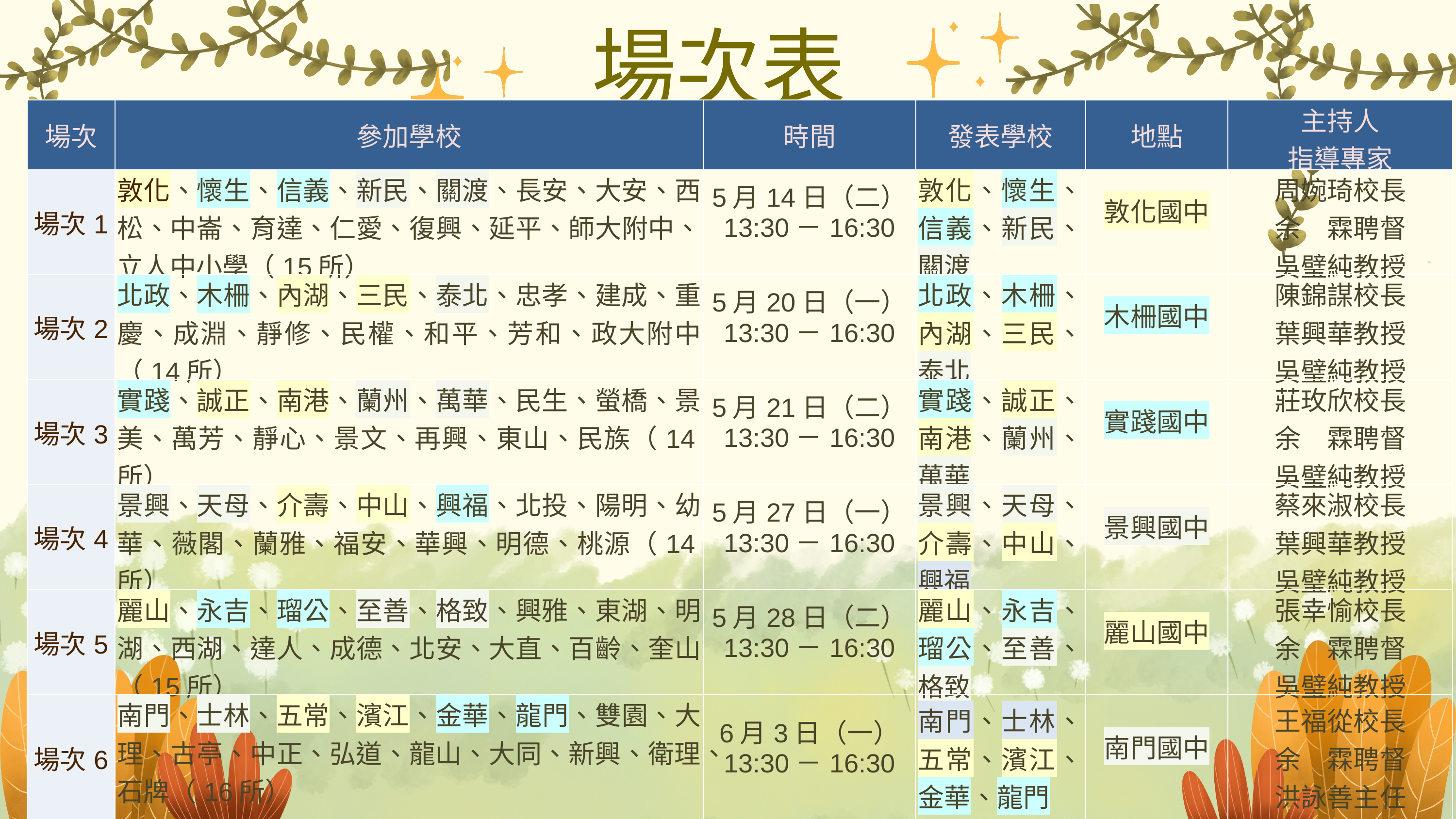

場次表

| 場次 | 參加學校 | 時間 | 發表學校 | 地點 | 主持人 指導專家 |
| --- | --- | --- | --- | --- | --- |
| 場次1 | 敦化、懷生、信義、新民、關渡、長安、大安、西松、中崙、育達、仁愛、復興、延平、師大附中、立人中小學（15所） | 5月14日（二） 13:30－16:30 | 敦化、懷生、信義、新民、關渡 | 敦化國中 | 周婉琦校長 余　霖聘督 吳璧純教授 |
| 場次2 | 北政、木柵、內湖、三民、泰北、忠孝、建成、重慶、成淵、靜修、民權、和平、芳和、政大附中（14所） | 5月20日（一） 13:30－16:30 | 北政、木柵、內湖、三民、泰北 | 木柵國中 | 陳錦謀校長 葉興華教授 吳璧純教授 |
| 場次3 | 實踐、誠正、南港、蘭州、萬華、民生、螢橋、景美、萬芳、靜心、景文、再興、東山、民族（14所） | 5月21日（二） 13:30－16:30 | 實踐、誠正、南港、蘭州、萬華 | 實踐國中 | 莊玫欣校長 余　霖聘督 吳璧純教授 |
| 場次4 | 景興、天母、介壽、中山、興福、北投、陽明、幼華、薇閣、蘭雅、福安、華興、明德、桃源（14所） | 5月27日（一） 13:30－16:30 | 景興、天母、介壽、中山、興福 | 景興國中 | 蔡來淑校長 葉興華教授 吳璧純教授 |
| 場次5 | 麗山、永吉、瑠公、至善、格致、興雅、東湖、明湖、西湖、達人、成德、北安、大直、百齡、奎山（15所） | 5月28日（二） 13:30－16:30 | 麗山、永吉、瑠公、至善、格致 | 麗山國中 | 張幸愉校長 余　霖聘督 吳璧純教授 |
| 場次6 | 南門、士林、五常、濱江、金華、龍門、雙園、大理、古亭、中正、弘道、龍山、大同、新興、衛理、石牌（16所） | 6月3日（一） 13:30－16:30 | 南門、士林、五常、濱江、金華、龍門 | 南門國中 | 王福從校長 余　霖聘督 洪詠善主任 |